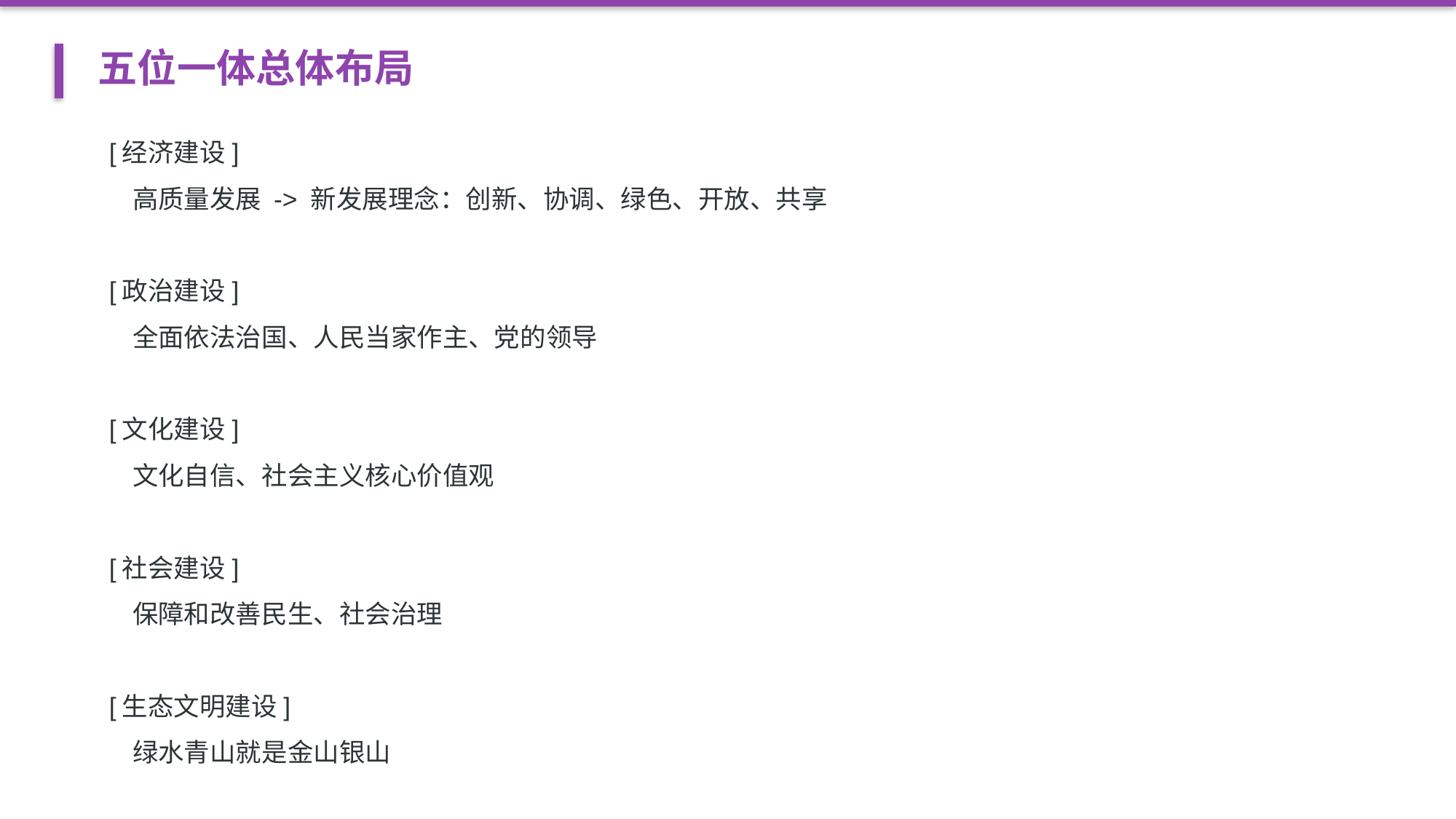

五位一体总体布局

[经济建设]
   高质量发展 -> 新发展理念：创新、协调、绿色、开放、共享

[政治建设]
   全面依法治国、人民当家作主、党的领导

[文化建设]
   文化自信、社会主义核心价值观

[社会建设]
   保障和改善民生、社会治理

[生态文明建设]
   绿水青山就是金山银山